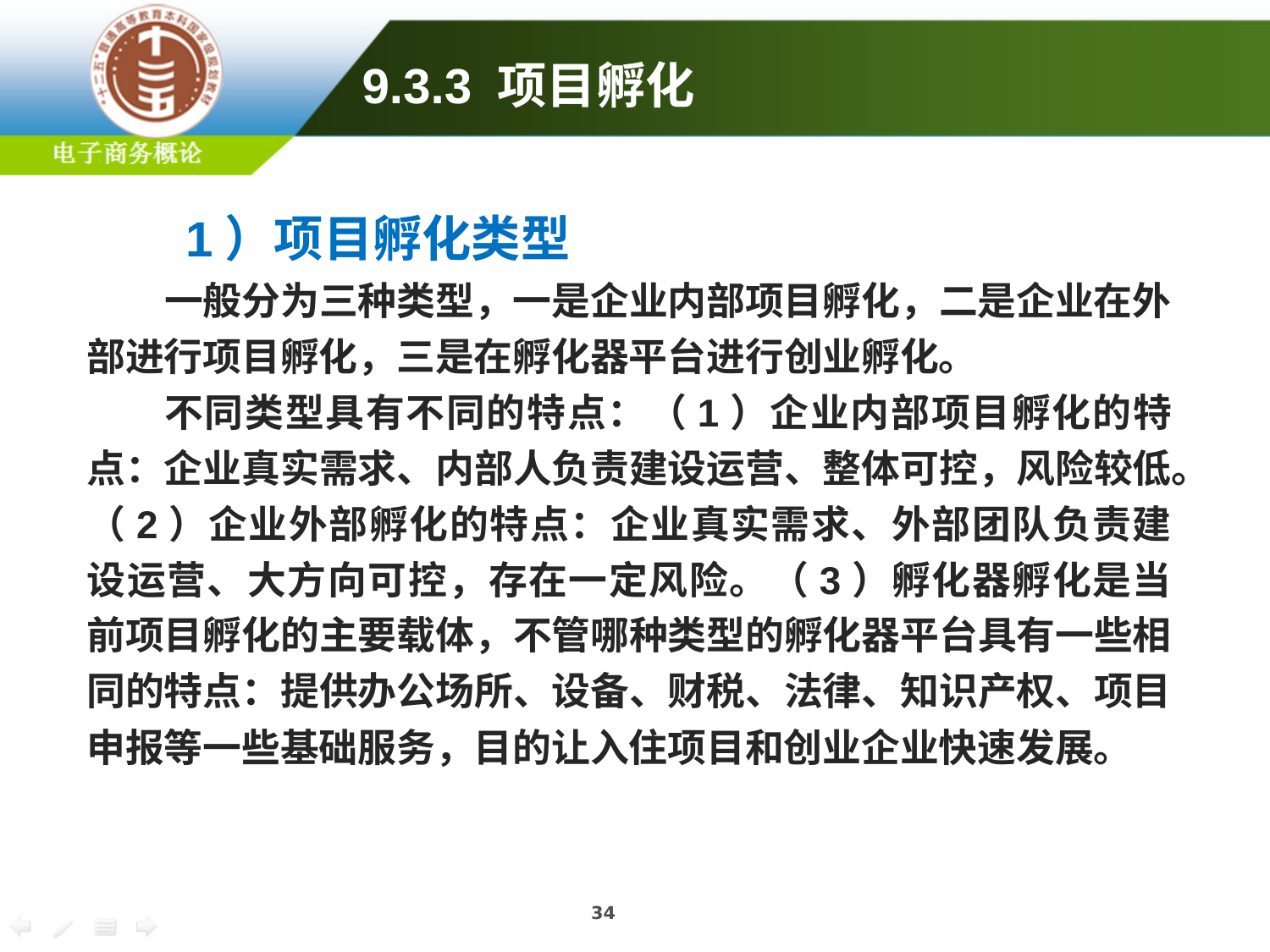

9.3.3 项目孵化
1）项目孵化类型
一般分为三种类型，一是企业内部项目孵化，二是企业在外部进行项目孵化，三是在孵化器平台进行创业孵化。
不同类型具有不同的特点：（1）企业内部项目孵化的特点：企业真实需求、内部人负责建设运营、整体可控，风险较低。（2）企业外部孵化的特点：企业真实需求、外部团队负责建设运营、大方向可控，存在一定风险。（3）孵化器孵化是当前项目孵化的主要载体，不管哪种类型的孵化器平台具有一些相同的特点：提供办公场所、设备、财税、法律、知识产权、项目申报等一些基础服务，目的让入住项目和创业企业快速发展。

34